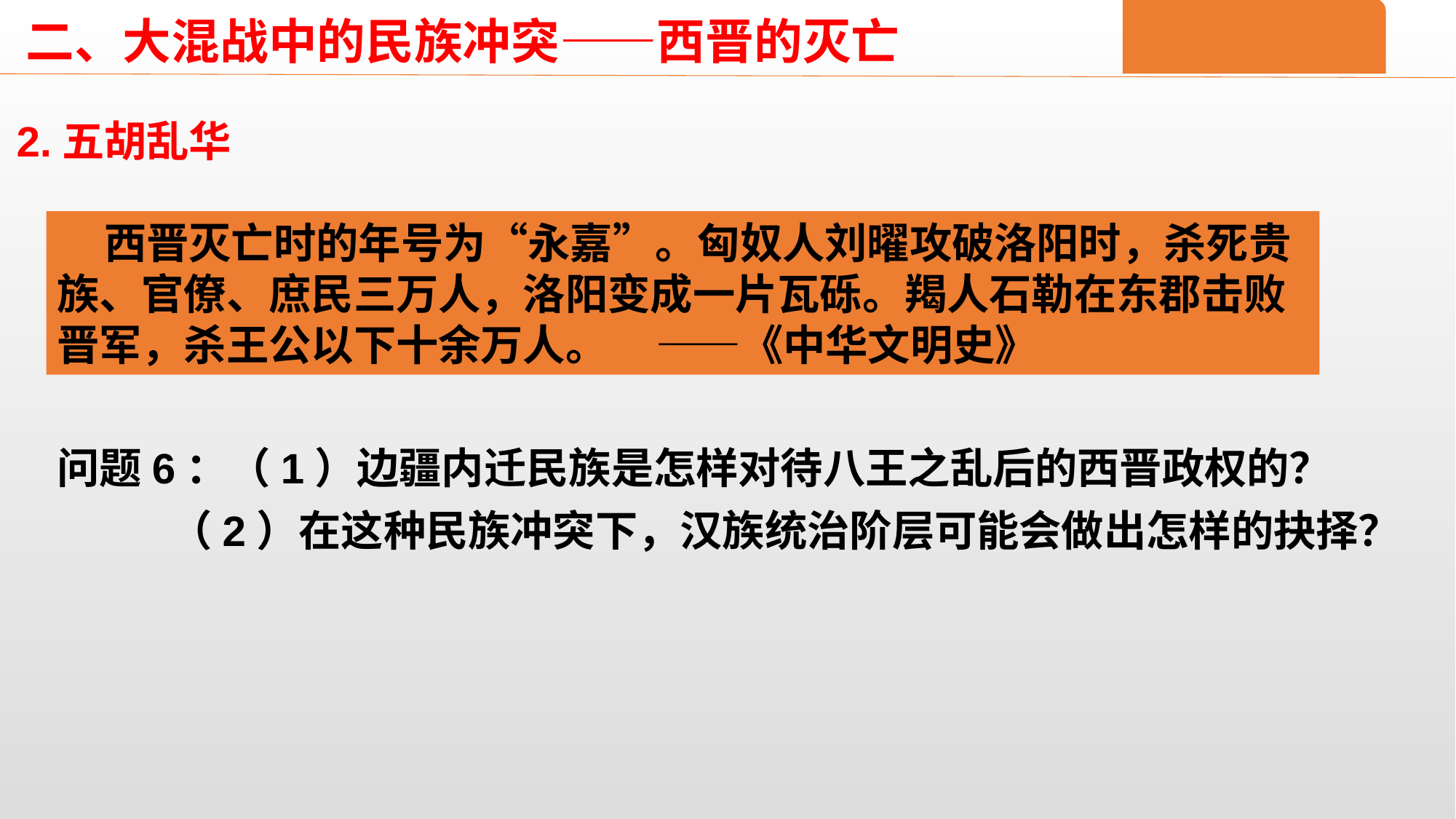

二、大混战中的民族冲突——西晋的灭亡
2.五胡乱华
    西晋灭亡时的年号为“永嘉”。匈奴人刘曜攻破洛阳时，杀死贵族、官僚、庶民三万人，洛阳变成一片瓦砾。羯人石勒在东郡击败晋军，杀王公以下十余万人。     ——《中华文明史》
问题6：（1）边疆内迁民族是怎样对待八王之乱后的西晋政权的？
           （2）在这种民族冲突下，汉族统治阶层可能会做出怎样的抉择？